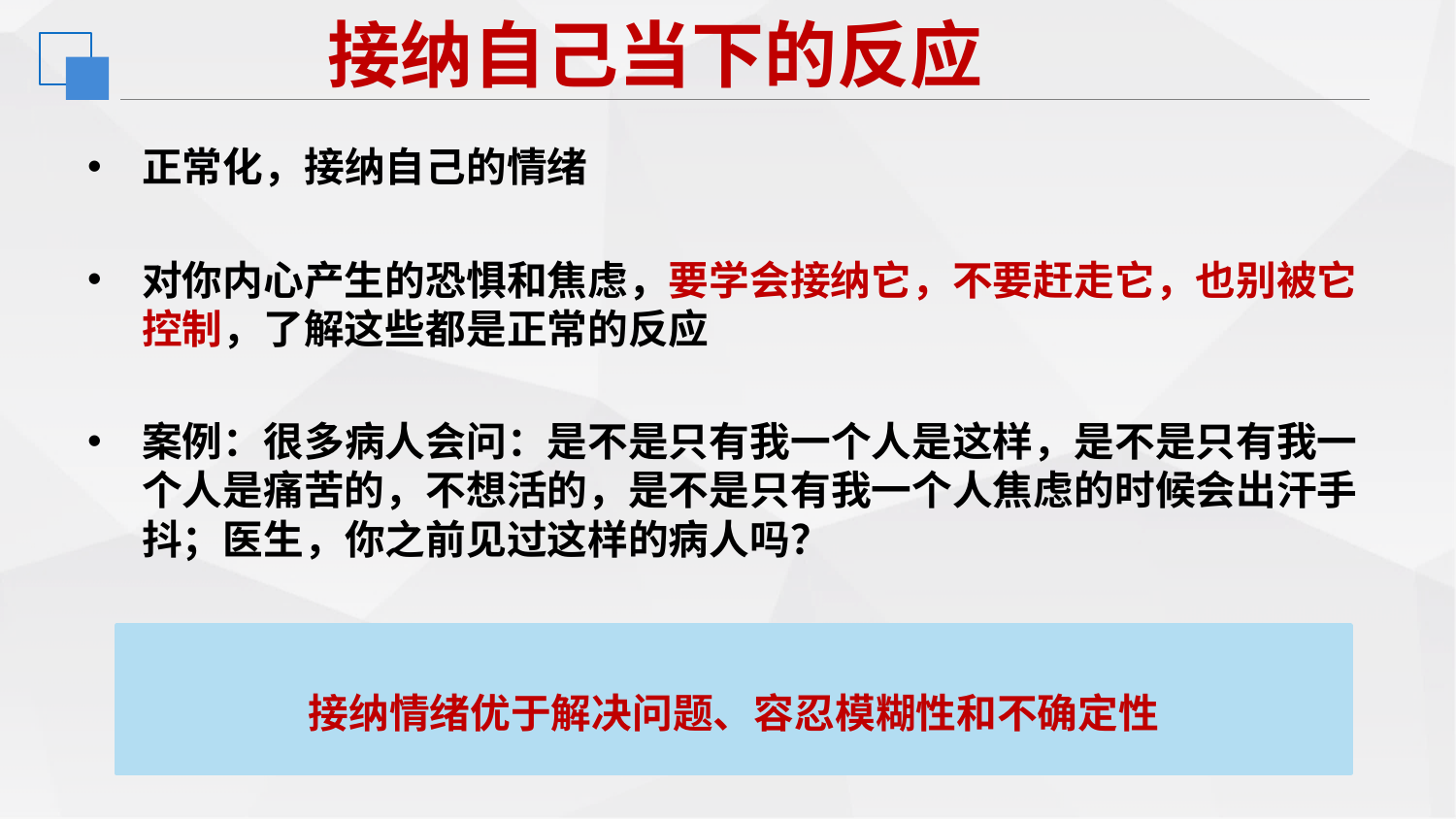

接纳自己当下的反应
正常化，接纳自己的情绪

对你内心产生的恐惧和焦虑，要学会接纳它，不要赶走它，也别被它控制，了解这些都是正常的反应

案例：很多病人会问：是不是只有我一个人是这样，是不是只有我一个人是痛苦的，不想活的，是不是只有我一个人焦虑的时候会出汗手抖；医生，你之前见过这样的病人吗？
接纳情绪优于解决问题、容忍模糊性和不确定性
15